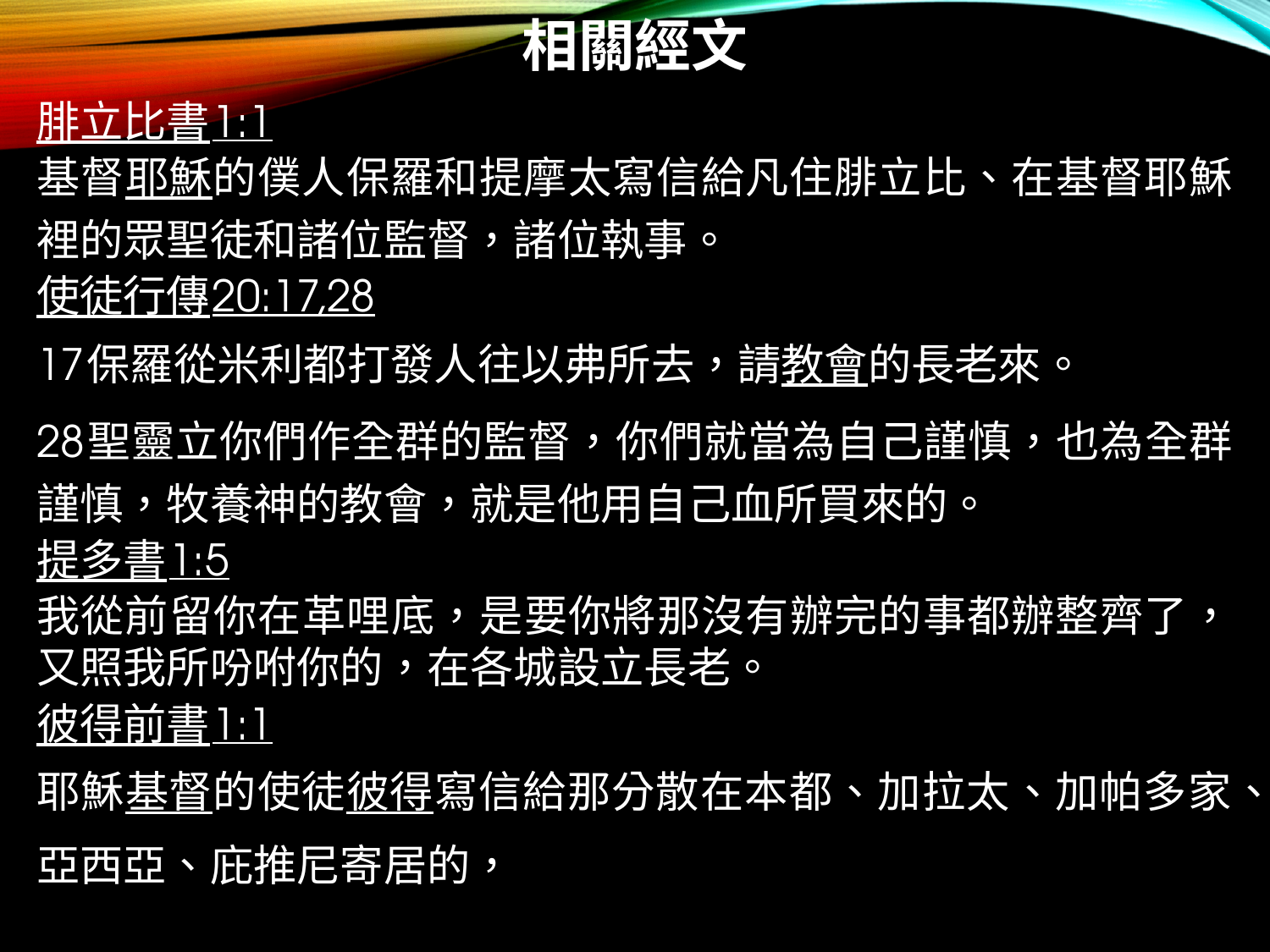

# 相關經文
腓立比書1:1
基督耶穌的僕人保羅和提摩太寫信給凡住腓立比、在基督耶穌裡的眾聖徒和諸位監督，諸位執事。
使徒行傳20:17,28
17保羅從米利都打發人往以弗所去，請教會的長老來。
28聖靈立你們作全群的監督，你們就當為自己謹慎，也為全群謹慎，牧養神的教會，就是他用自己血所買來的。
提多書1:5
我從前留你在革哩底，是要你將那沒有辦完的事都辦整齊了，又照我所吩咐你的，在各城設立長老。
彼得前書1:1
耶穌基督的使徒彼得寫信給那分散在本都、加拉太、加帕多家、亞西亞、庇推尼寄居的，